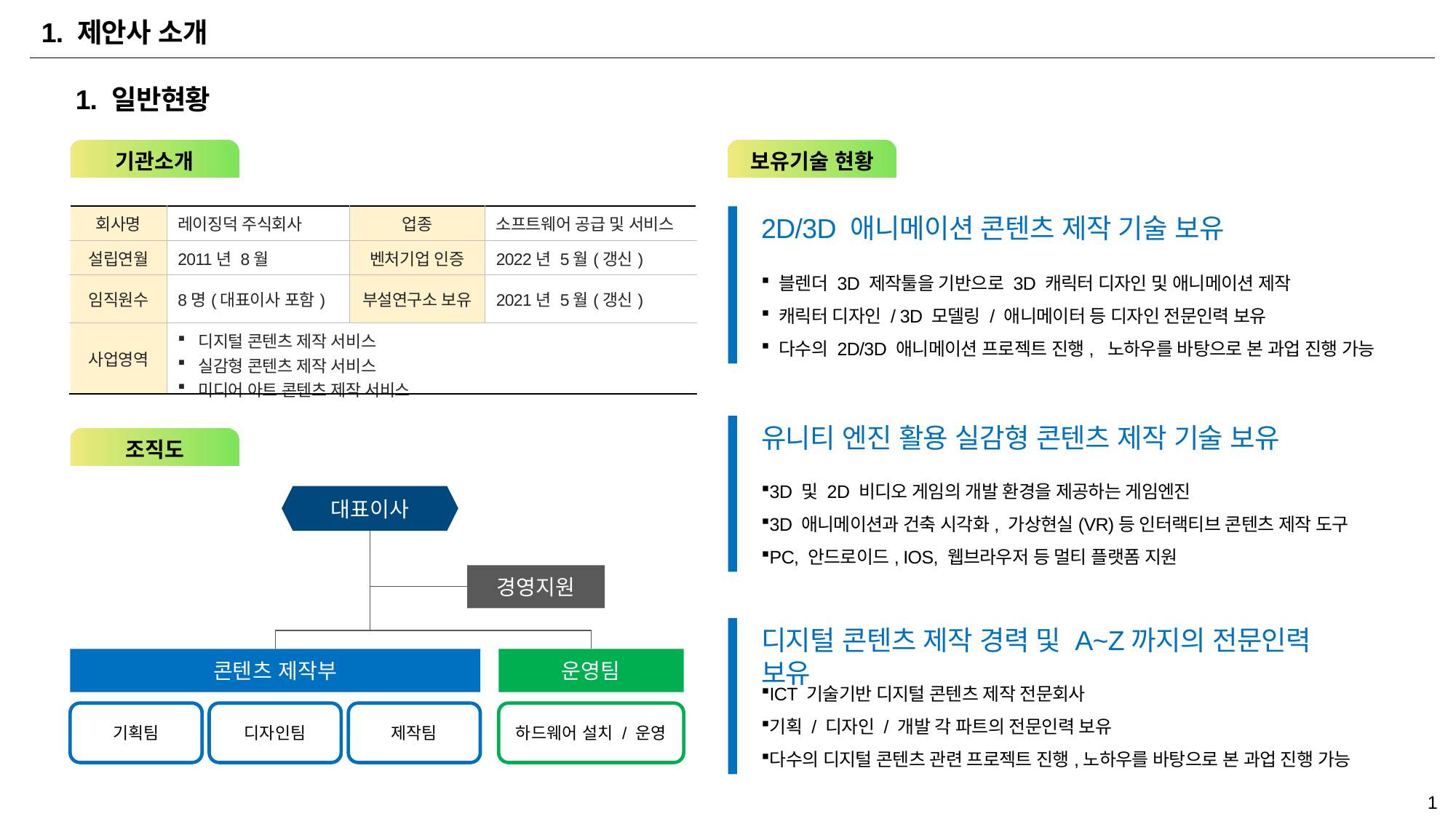

1. 제안사 소개

1. 일반현황

기관소개

보유기술 현황
| 회사명 | 레이징덕 주식회사 | 업종 | 소프트웨어 공급 및 서비스 |
| --- | --- | --- | --- |
| 설립연월 | 2011년 8월 | 벤처기업 인증 | 2022년 5월(갱신) |
| 임직원수 | 8명(대표이사 포함) | 부설연구소 보유 | 2021년 5월(갱신) |
| 사업영역 | 디지털 콘텐츠 제작 서비스 실감형 콘텐츠 제작 서비스 미디어 아트 콘텐츠 제작 서비스 |  |  |
2D/3D 애니메이션 콘텐츠 제작 기술 보유

 블렌더 3D 제작툴을 기반으로 3D 캐릭터 디자인 및 애니메이션 제작
 캐릭터 디자인 / 3D 모델링 / 애니메이터 등 디자인 전문인력 보유
 다수의 2D/3D 애니메이션 프로젝트 진행,  노하우를 바탕으로 본 과업 진행 가능
유니티 엔진 활용 실감형 콘텐츠 제작 기술 보유

조직도
3D 및 2D 비디오 게임의 개발 환경을 제공하는 게임엔진
3D 애니메이션과 건축 시각화, 가상현실(VR)등 인터랙티브 콘텐츠 제작 도구
PC, 안드로이드, IOS, 웹브라우저 등 멀티 플랫폼 지원
대표이사
경영지원
콘텐츠 제작부
운영팀
기획팀
디자인팀
제작팀
하드웨어 설치 / 운영
디지털 콘텐츠 제작 경력 및 A~Z까지의 전문인력 보유
ICT 기술기반 디지털 콘텐츠 제작 전문회사
기획 / 디자인 / 개발 각 파트의 전문인력 보유
다수의 디지털 콘텐츠 관련 프로젝트 진행,노하우를 바탕으로 본 과업 진행 가능
1